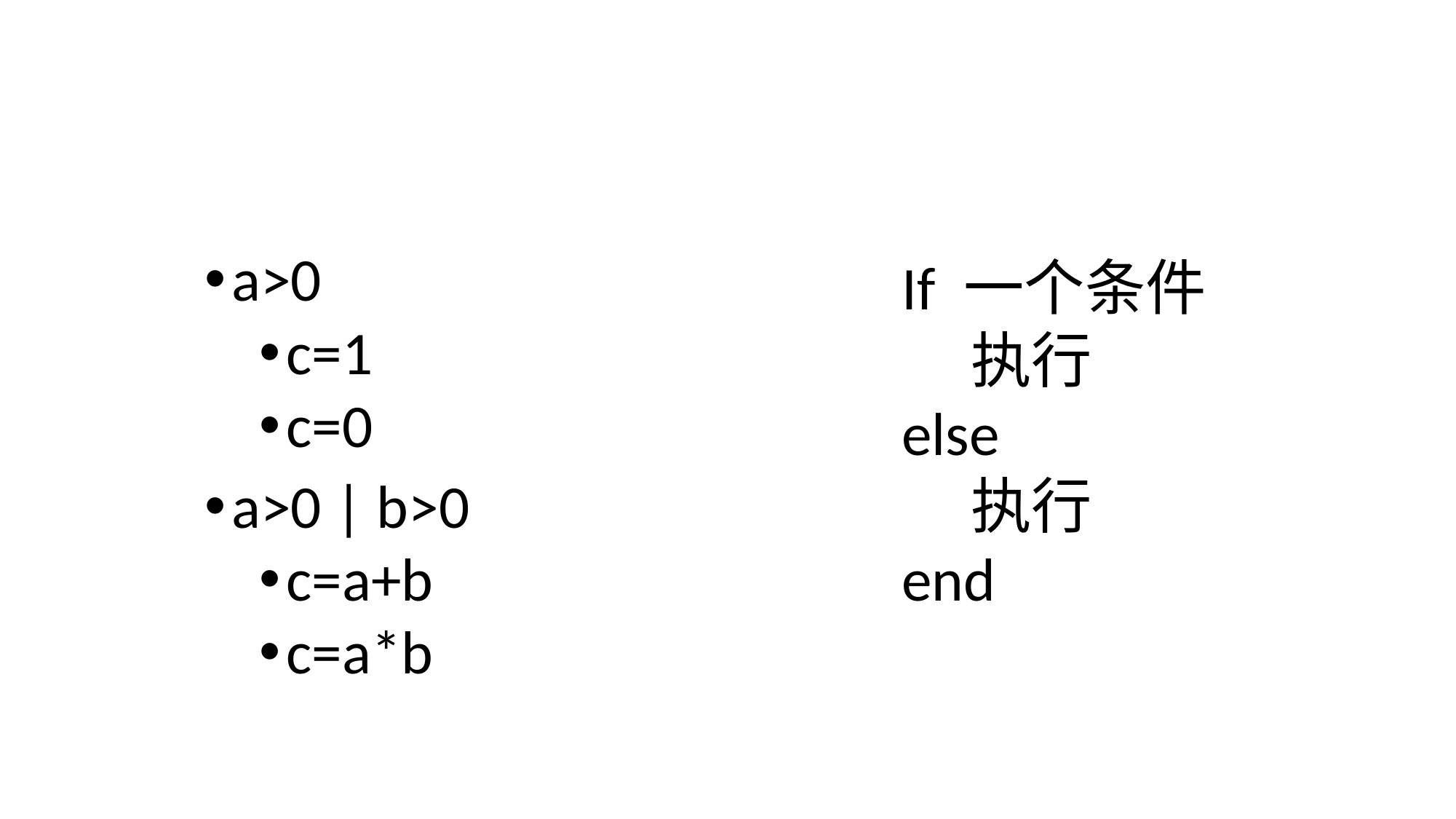

#
a>0
c=1
c=0
a>0 | b>0
c=a+b
c=a*b
If 一个条件
    执行
else
    执行
end